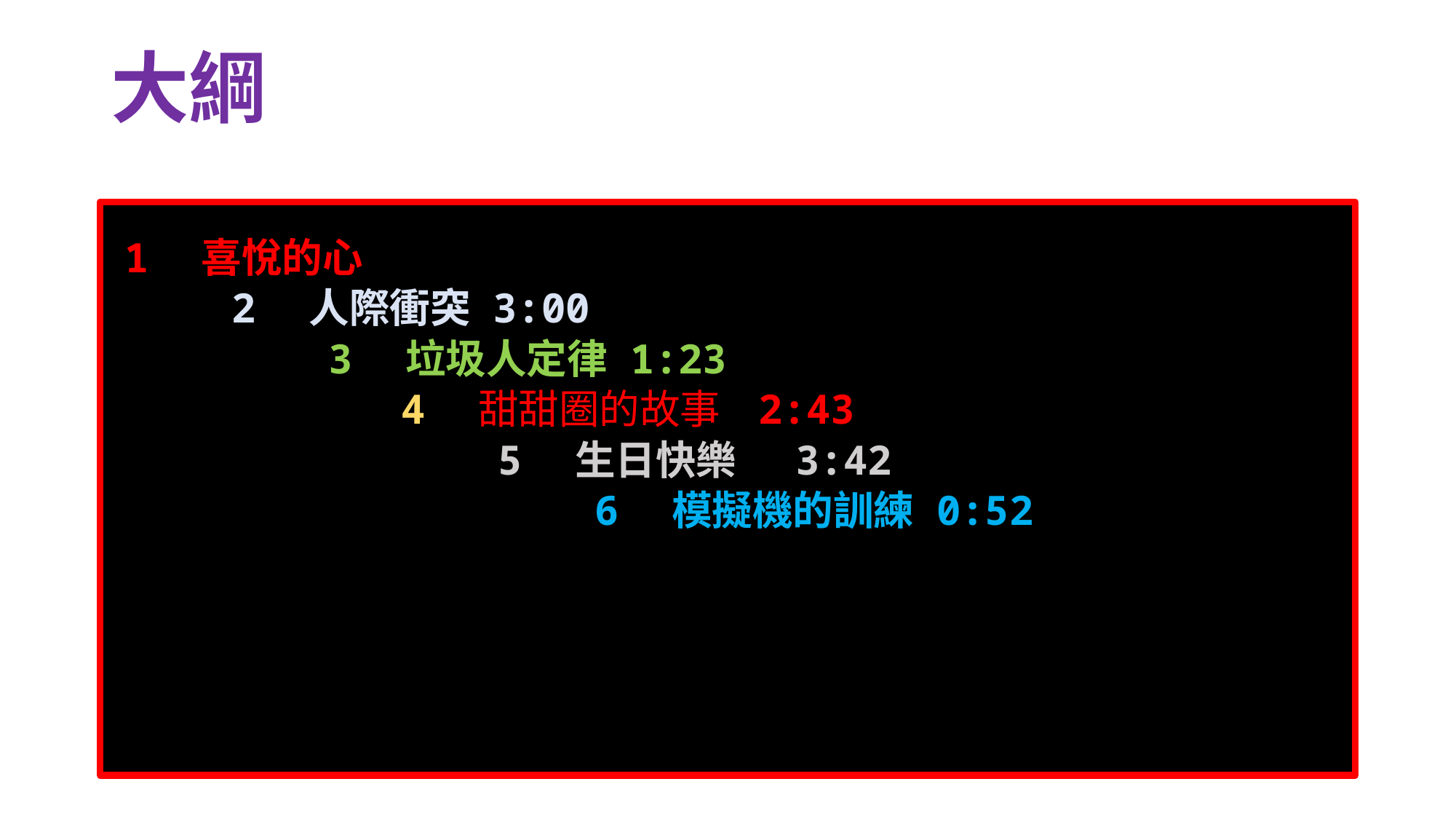

# 大綱

 1  喜悅的心
     2  人際衝突  3:00                     3:00
         3  垃圾人定律  1:23                  1:25
            4  甜甜圈的故事 :2:4343
                5  生日快樂      3:42
                    6  模擬機的訓練  0:52

                                  3:42                      0:52